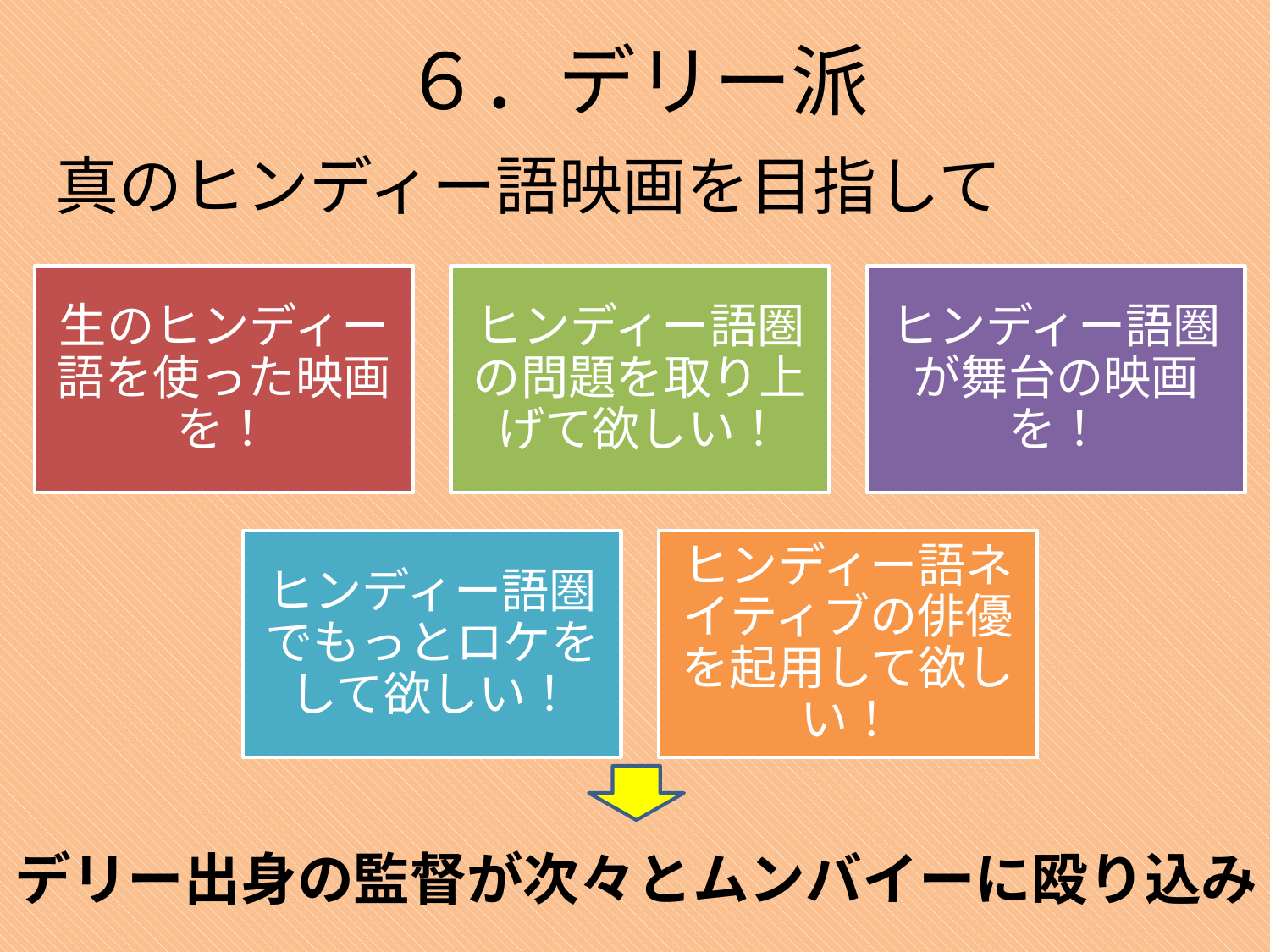

６．デリー派
真のヒンディー語映画を目指して
生のヒンディー語を使った映画を！
ヒンディー語圏の問題を取り上げて欲しい！
ヒンディー語圏が舞台の映画を！
ヒンディー語圏でもっとロケをして欲しい！
ヒンディー語ネイティブの俳優を起用して欲しい！

デリー出身の監督が次々とムンバイーに殴り込み